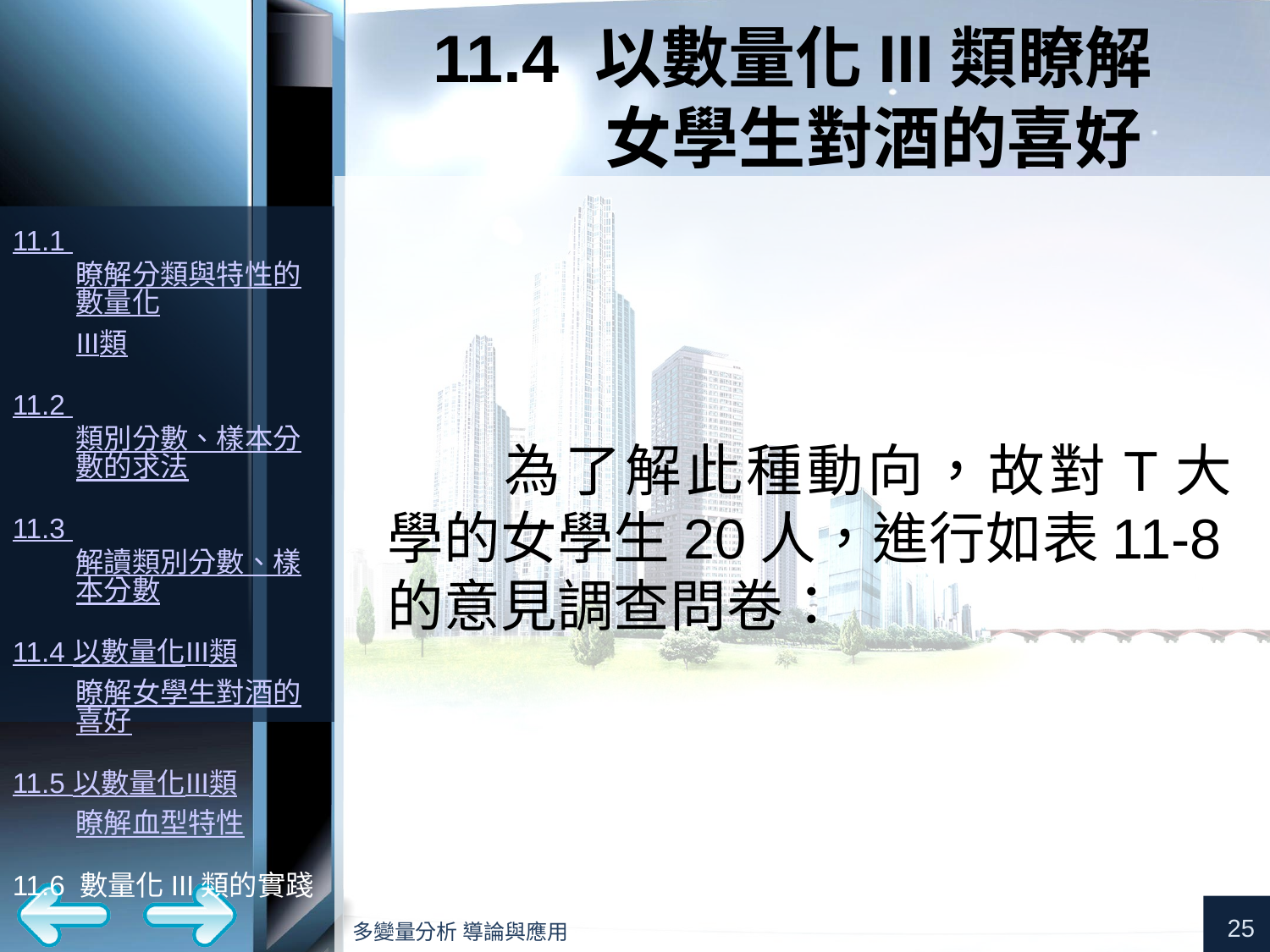

# 11.4 以數量化III類瞭解 女學生對酒的喜好
為了解此種動向，故對T大學的女學生20人，進行如表11-8的意見調查問卷：
25
多變量分析 導論與應用